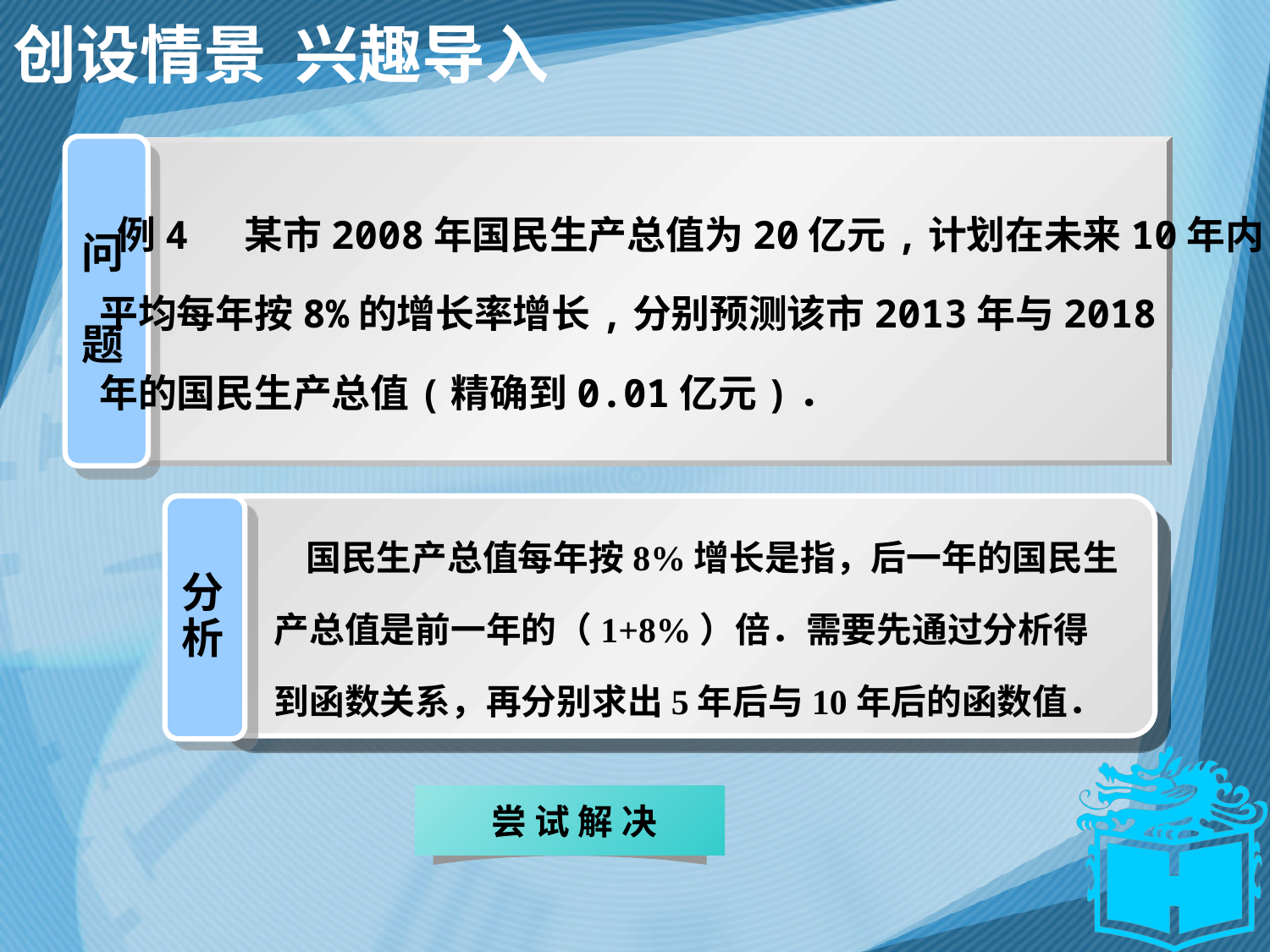

# 创设情景  兴趣导入
问

题

   例4  某市2008年国民生产总值为20亿元,计划在未来10年内,
 平均每年按8%的增长率增长,分别预测该市2013年与2018
 年的国民生产总值(精确到0.01亿元)．

分
析

     国民生产总值每年按8%增长是指，后一年的国民生
 产总值是前一年的（1+8%）倍．需要先通过分析得
 到函数关系，再分别求出5年后与10年后的函数值．
 尝 试 解 决